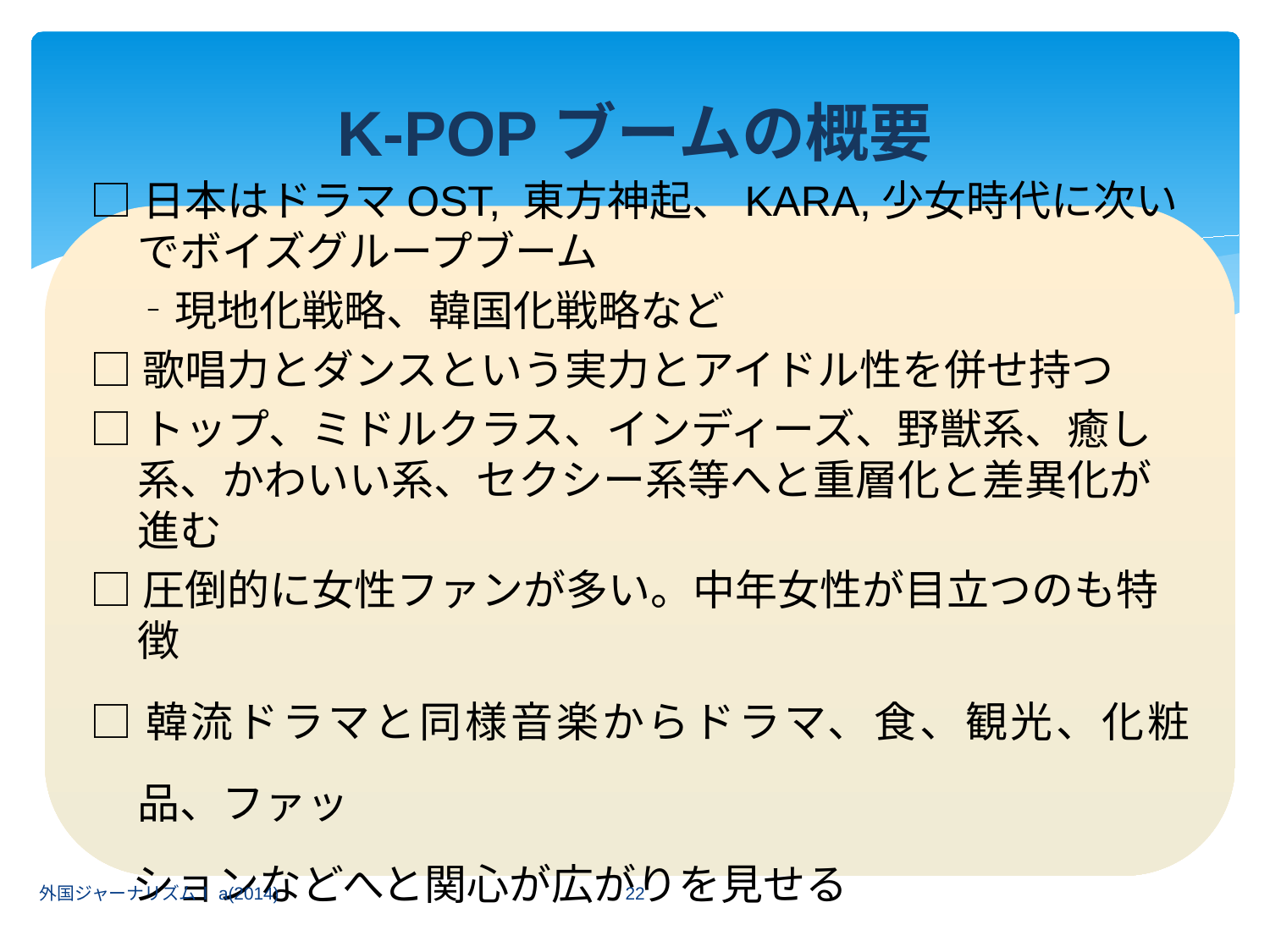

K-POPブームの概要
□日本はドラマOST, 東方神起、KARA,少女時代に次いでボイズグループブーム
　‐現地化戦略、韓国化戦略など
□歌唱力とダンスという実力とアイドル性を併せ持つ
□トップ、ミドルクラス、インディーズ、野獣系、癒し系、かわいい系、セクシー系等へと重層化と差異化が進む
□圧倒的に女性ファンが多い。中年女性が目立つのも特徴
□韓流ドラマと同様音楽からドラマ、食、観光、化粧品、ファッ
　ションなどへと関心が広がりを見せる
22
外国ジャーナリズムⅠa(2014)